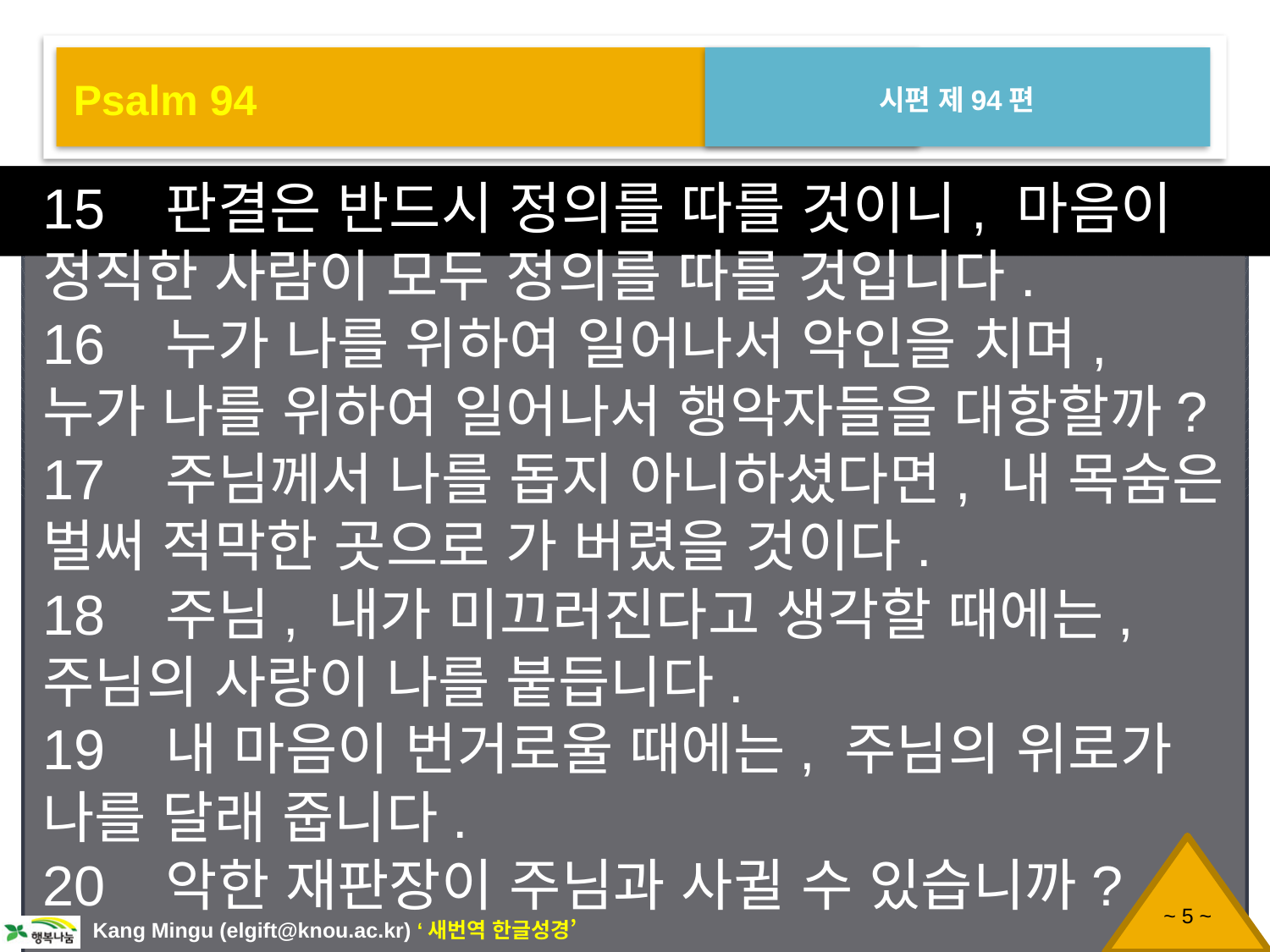

Psalm 94
시편 제94편
15   판결은 반드시 정의를 따를 것이니, 마음이 정직한 사람이 모두 정의를 따를 것입니다.
16   누가 나를 위하여 일어나서 악인을 치며, 누가 나를 위하여 일어나서 행악자들을 대항할까?
17   주님께서 나를 돕지 아니하셨다면, 내 목숨은 벌써 적막한 곳으로 가 버렸을 것이다.
18   주님, 내가 미끄러진다고 생각할 때에는, 주님의 사랑이 나를 붙듭니다.
19   내 마음이 번거로울 때에는, 주님의 위로가 나를 달래 줍니다.
20   악한 재판장이 주님과 사귈 수 있습니까?